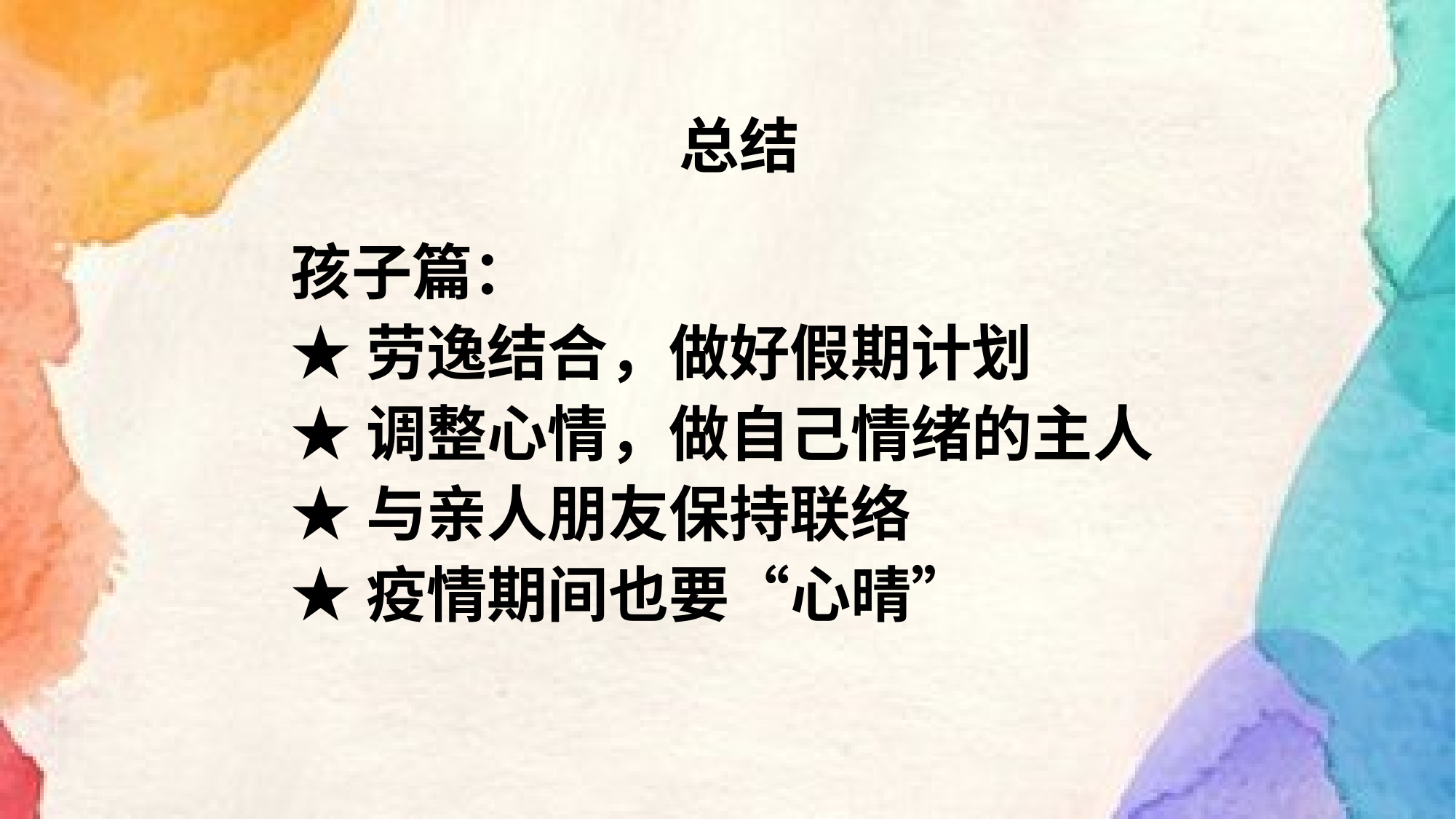

# 总结
孩子篇：
★劳逸结合，做好假期计划
★调整心情，做自己情绪的主人
★与亲人朋友保持联络
★疫情期间也要“心晴”